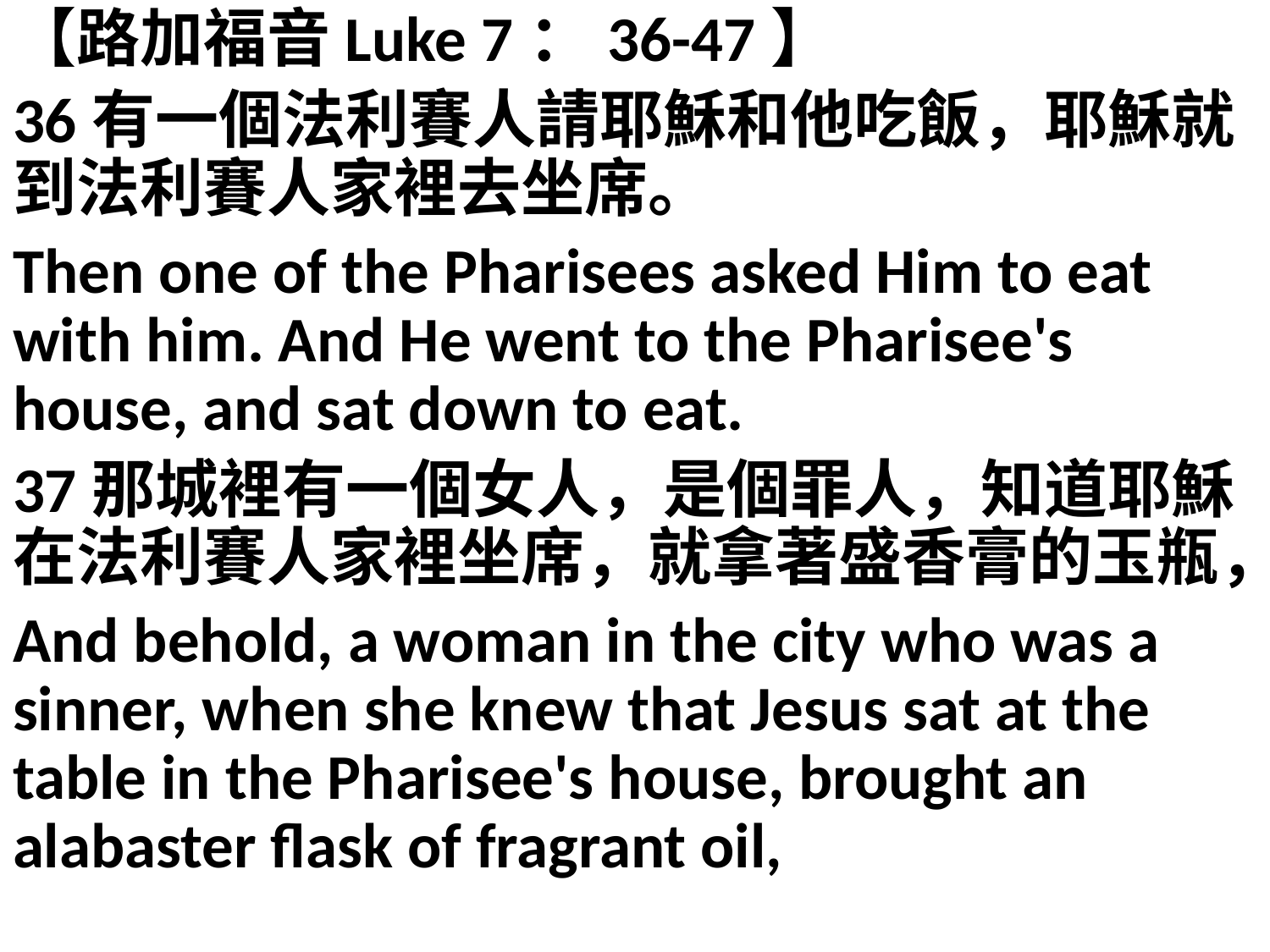

【路加福音Luke 7：36-47】
36有一個法利賽人請耶穌和他吃飯，耶穌就到法利賽人家裡去坐席。
Then one of the Pharisees asked Him to eat with him. And He went to the Pharisee's house, and sat down to eat.
37那城裡有一個女人，是個罪人，知道耶穌在法利賽人家裡坐席，就拿著盛香膏的玉瓶，
And behold, a woman in the city who was a sinner, when she knew that Jesus sat at the table in the Pharisee's house, brought an alabaster flask of fragrant oil,